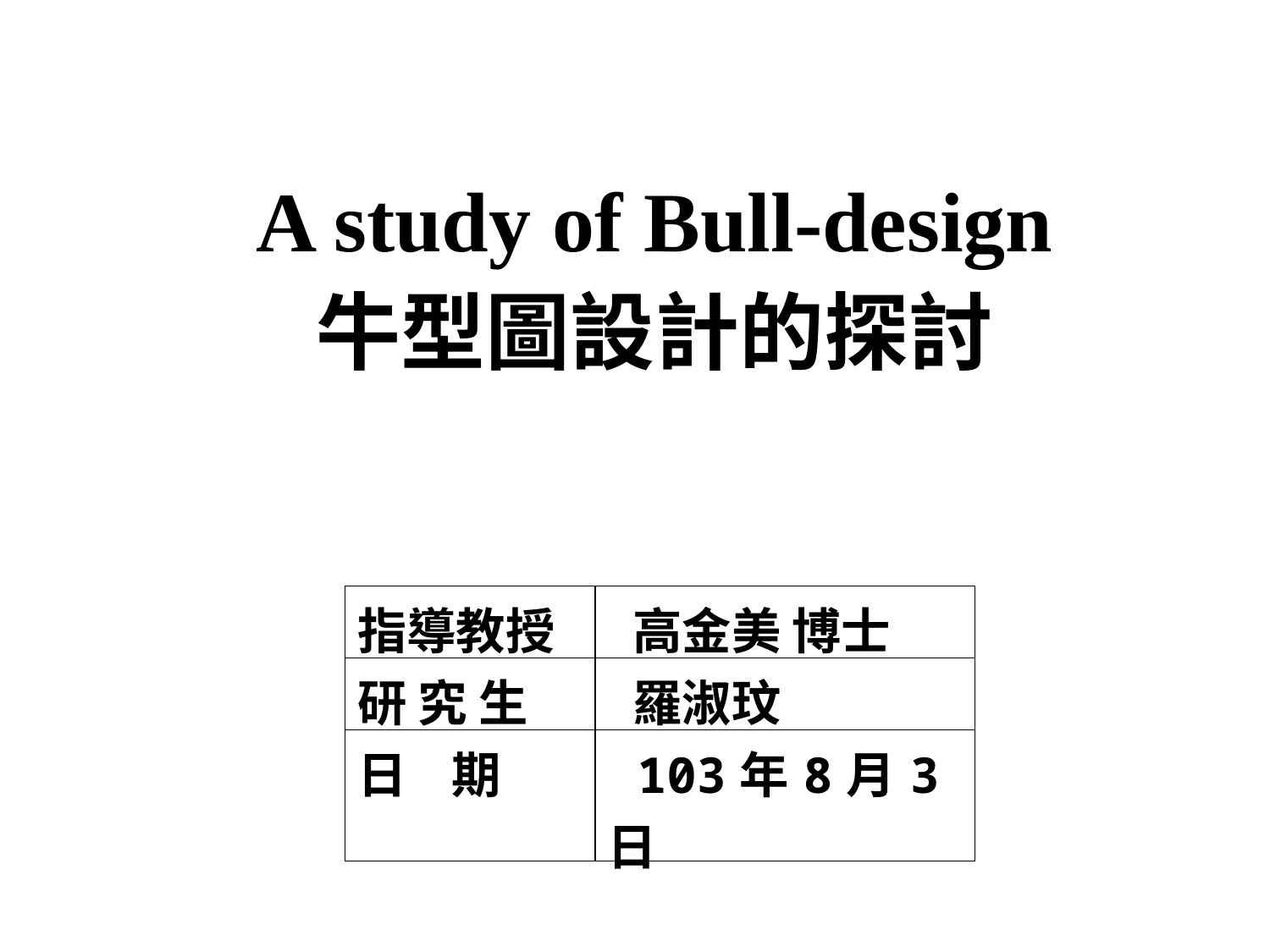

A study of Bull-design
牛型圖設計的探討
| 指導教授 | 高金美 博士 |
| --- | --- |
| 研 究 生 | 羅淑玟 |
| 日 期 | 103年8月3日 |